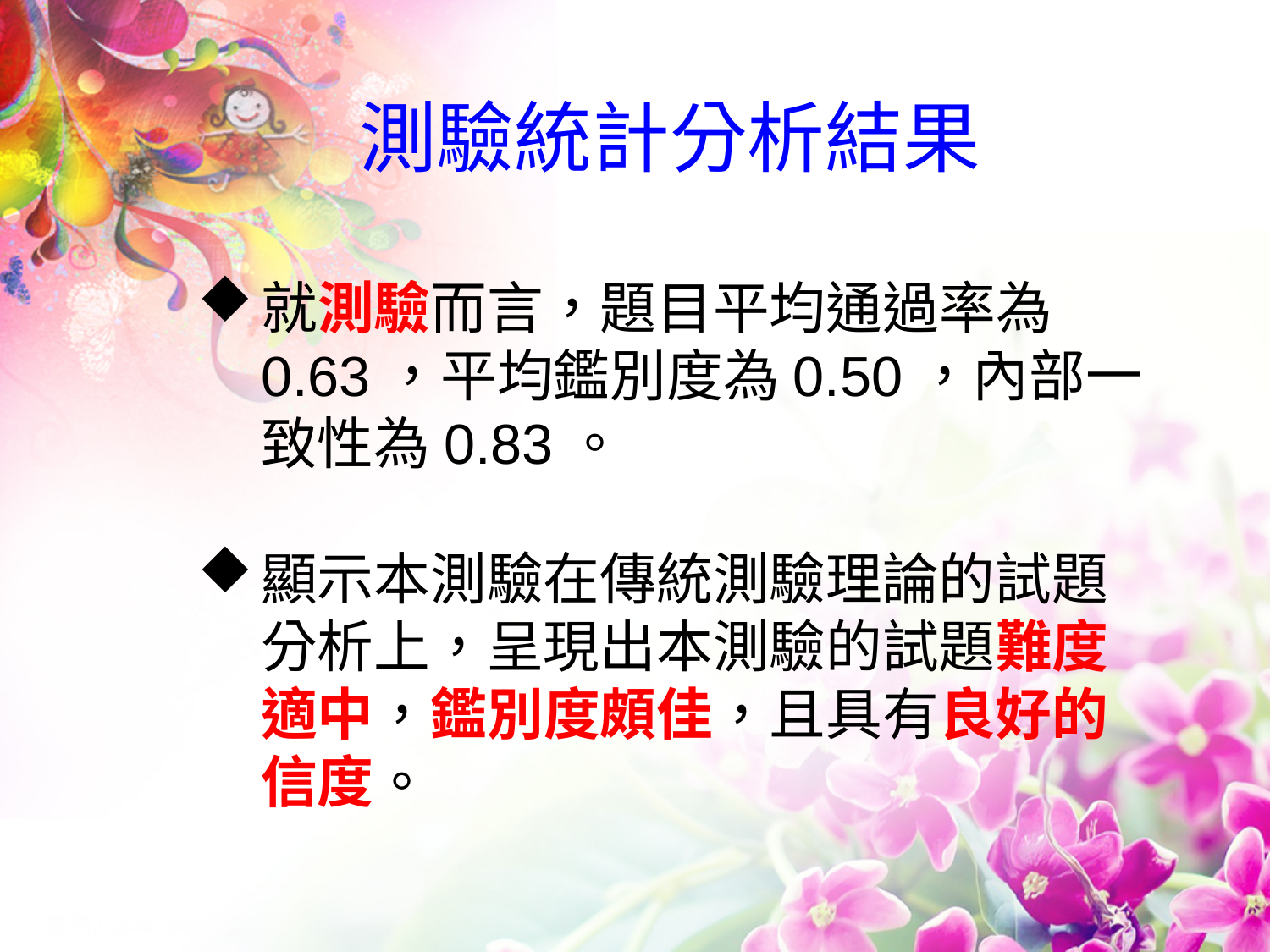

# 測驗統計分析結果
就測驗而言，題目平均通過率為0.63，平均鑑別度為0.50，內部一致性為0.83。

顯示本測驗在傳統測驗理論的試題分析上，呈現出本測驗的試題難度適中，鑑別度頗佳，且具有良好的信度。